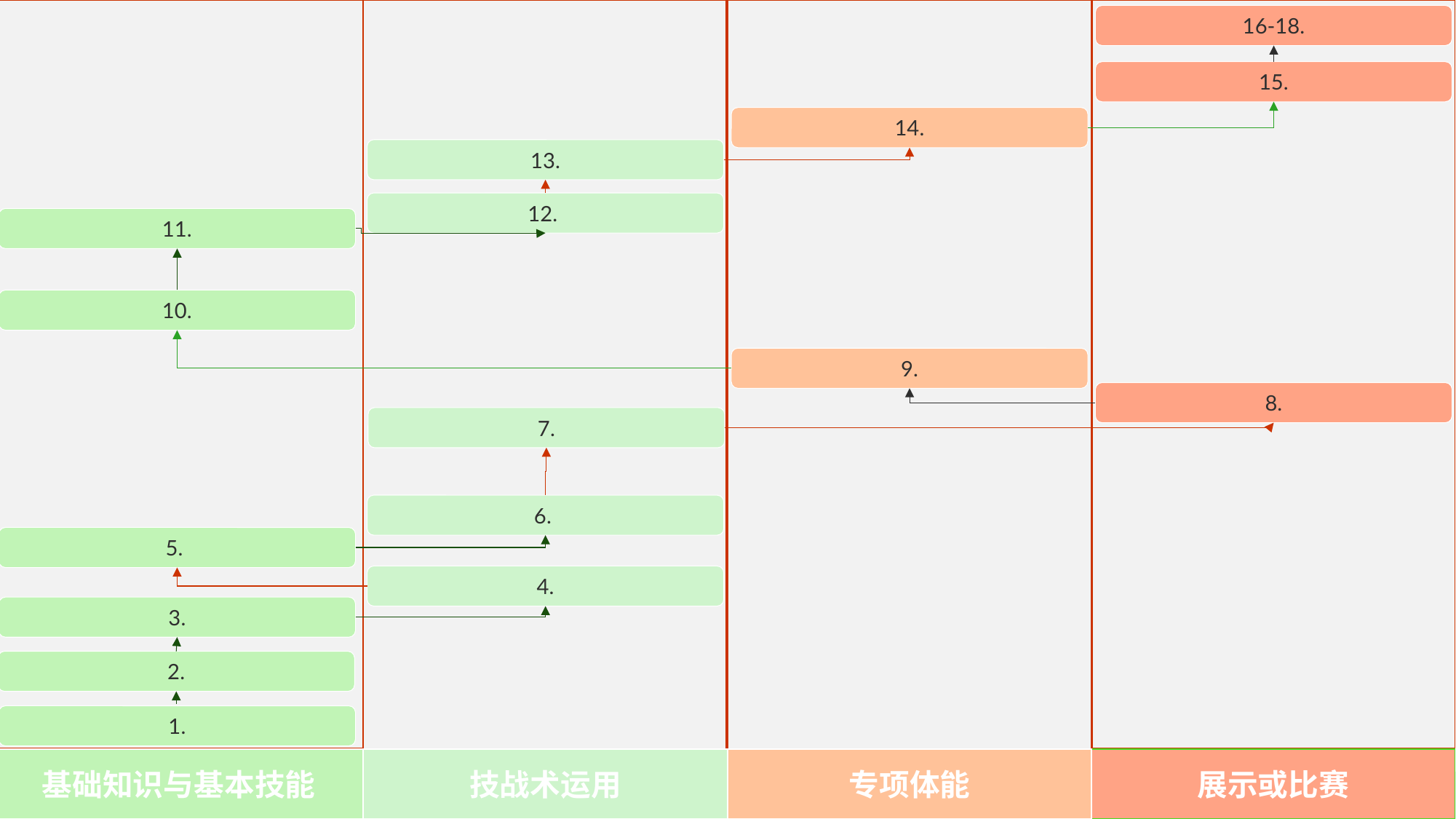

16-18.
15.
14.
13.
12.
11.
10.
9.
8.
7.
6.
5.
4.
3.
2.
1.
技战术运用
基础知识与基本技能
专项体能
展示或比赛